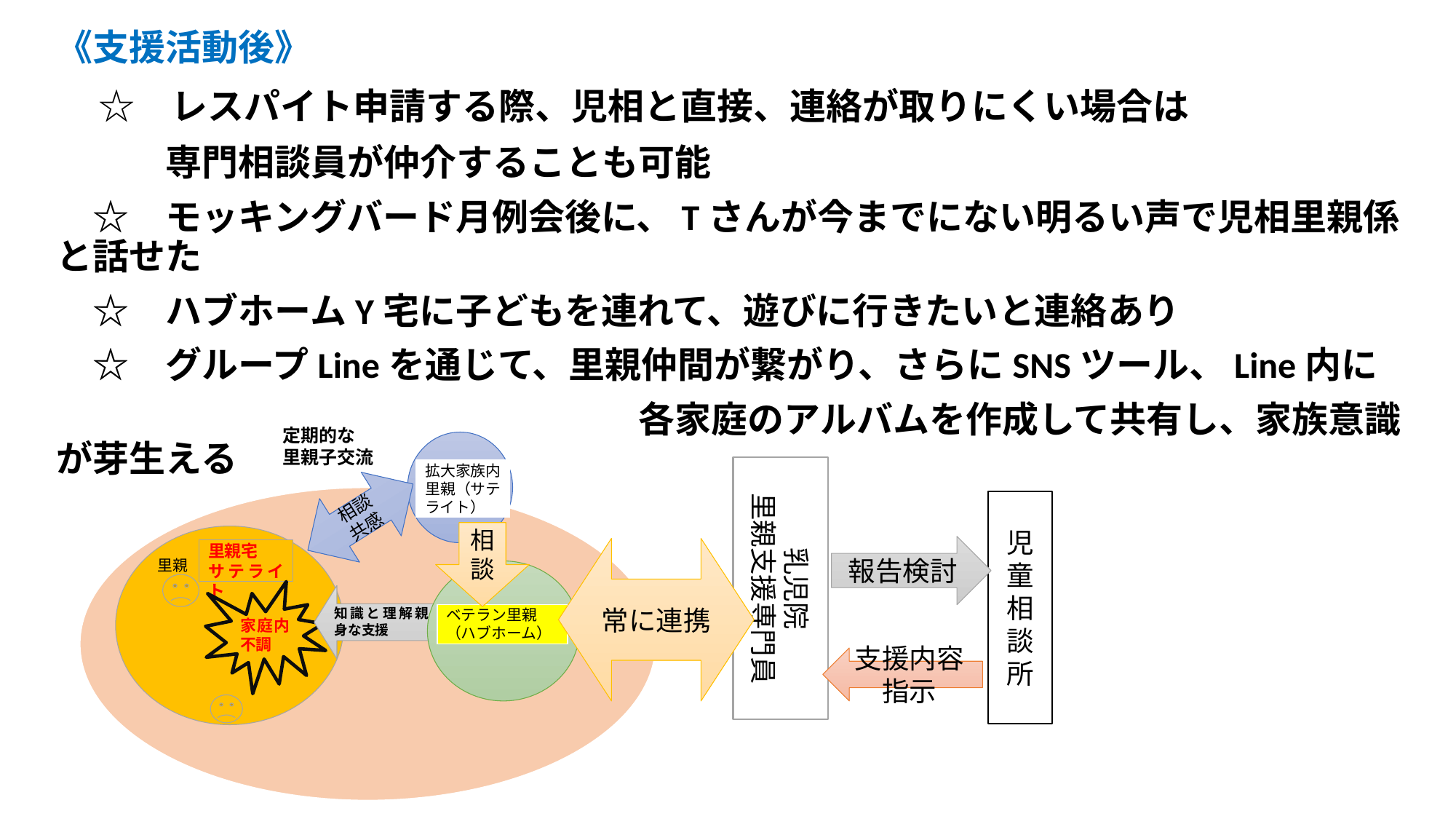

《支援活動後》
　☆　レスパイト申請する際、児相と直接、連絡が取りにくい場合は
　　　専門相談員が仲介することも可能
　☆　モッキングバード月例会後に、Tさんが今までにない明るい声で児相里親係と話せた
　☆　ハブホームY宅に子どもを連れて、遊びに行きたいと連絡あり
　☆　グループLineを通じて、里親仲間が繋がり、さらにSNSツール、Line内に
　　　　　　　　　　　　　　　　各家庭のアルバムを作成して共有し、家族意識が芽生える

定期的な
里親子交流

乳児院
里親支援専門員
拡大家族内里親（サテライト）
相談
共感

児童
相談所
相談
里親
里親宅
サテライト

家庭内不調

報告検討
常に連携

知識と理解親身な支援
ベテラン里親
（ハブホーム）
支援内容指示